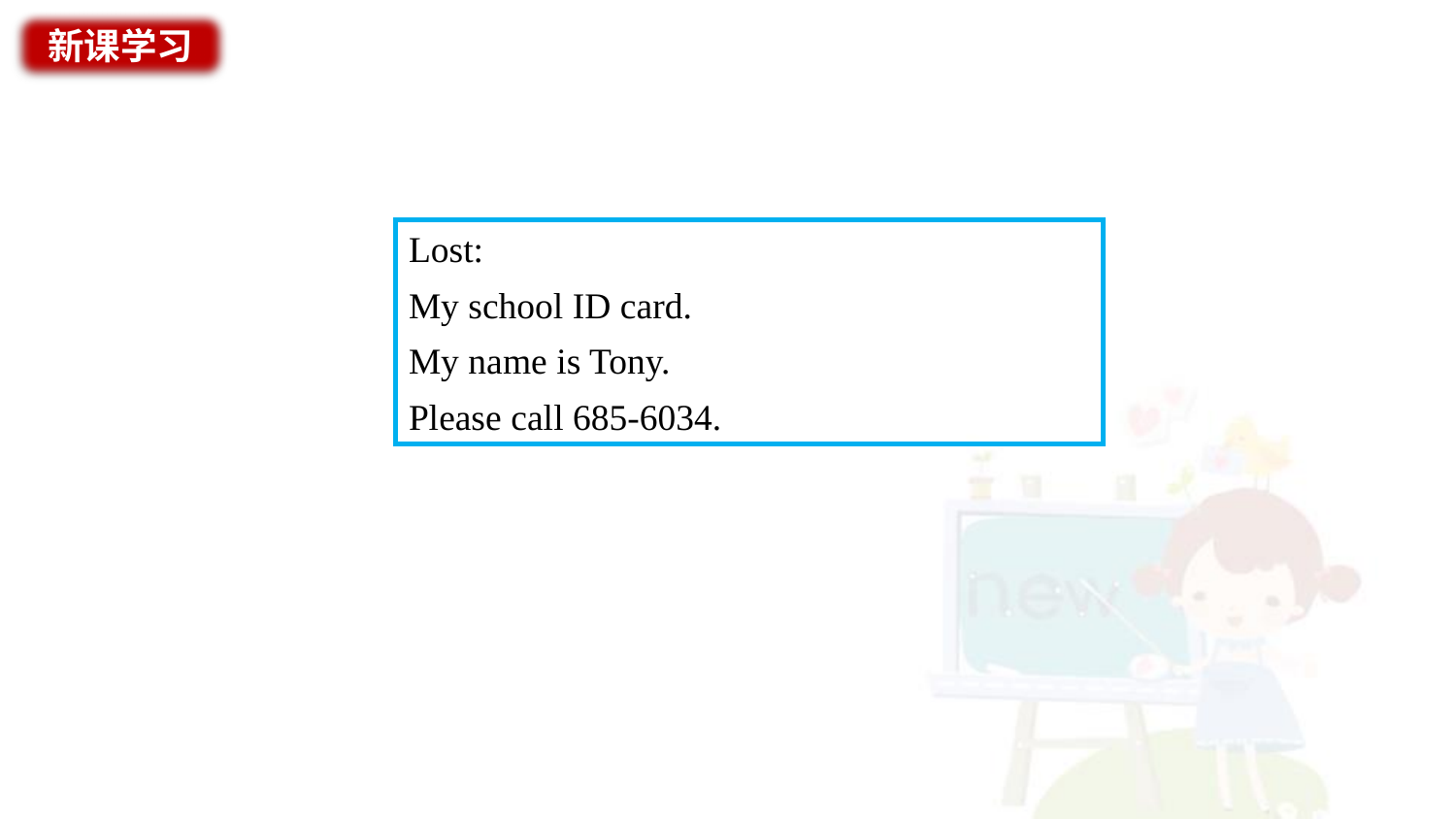

新课学习
Lost:
My school ID card.
My name is Tony.
Please call 685-6034.